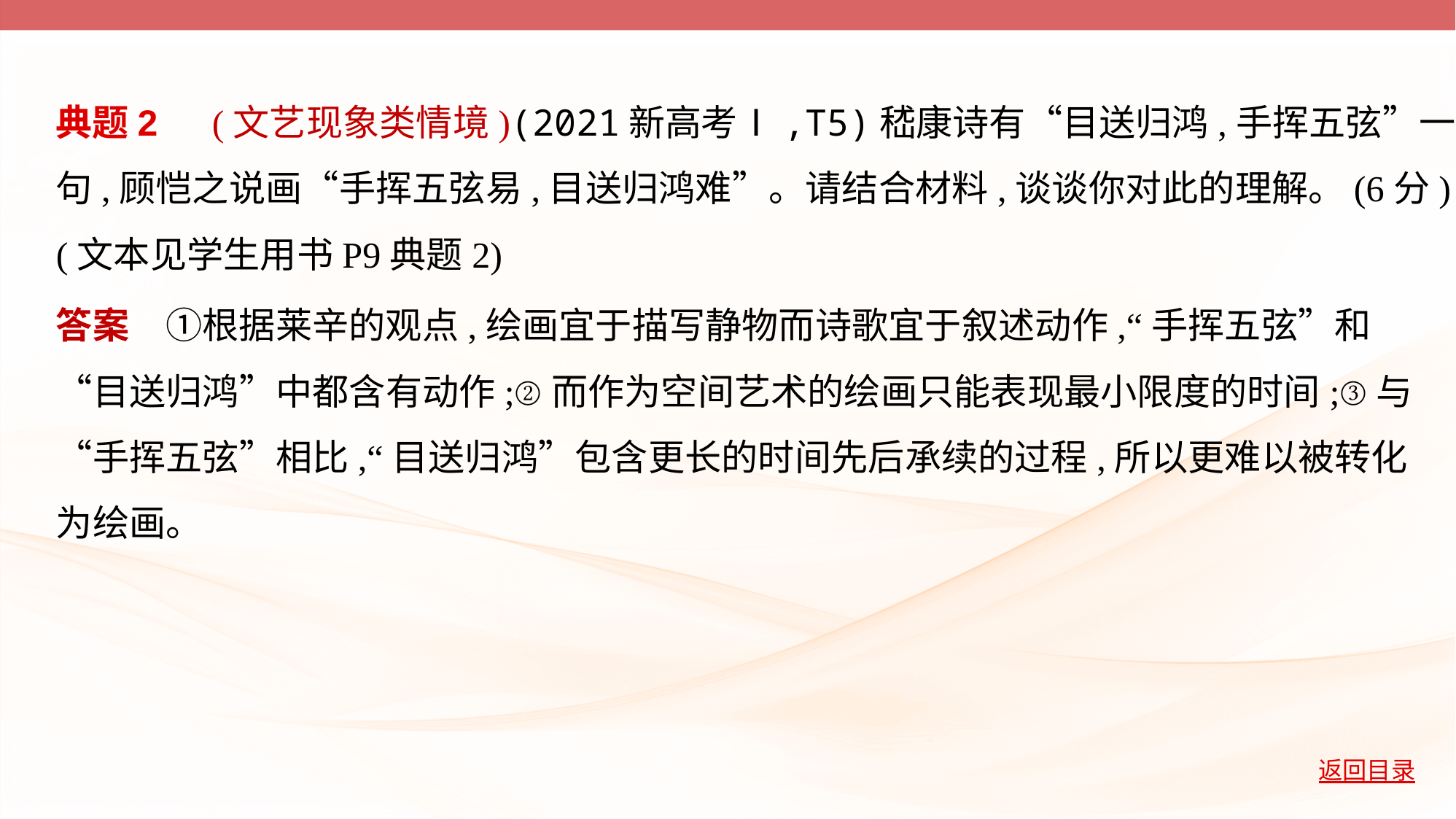

典题2　(文艺现象类情境)(2021新高考Ⅰ,T5)嵇康诗有“目送归鸿,手挥五弦”一
句,顾恺之说画“手挥五弦易,目送归鸿难”。请结合材料,谈谈你对此的理解。(6分)
(文本见学生用书P9典题2)

答案　①根据莱辛的观点,绘画宜于描写静物而诗歌宜于叙述动作,“手挥五弦”和
“目送归鸿”中都含有动作;②而作为空间艺术的绘画只能表现最小限度的时间;③与
“手挥五弦”相比,“目送归鸿”包含更长的时间先后承续的过程,所以更难以被转化
为绘画。